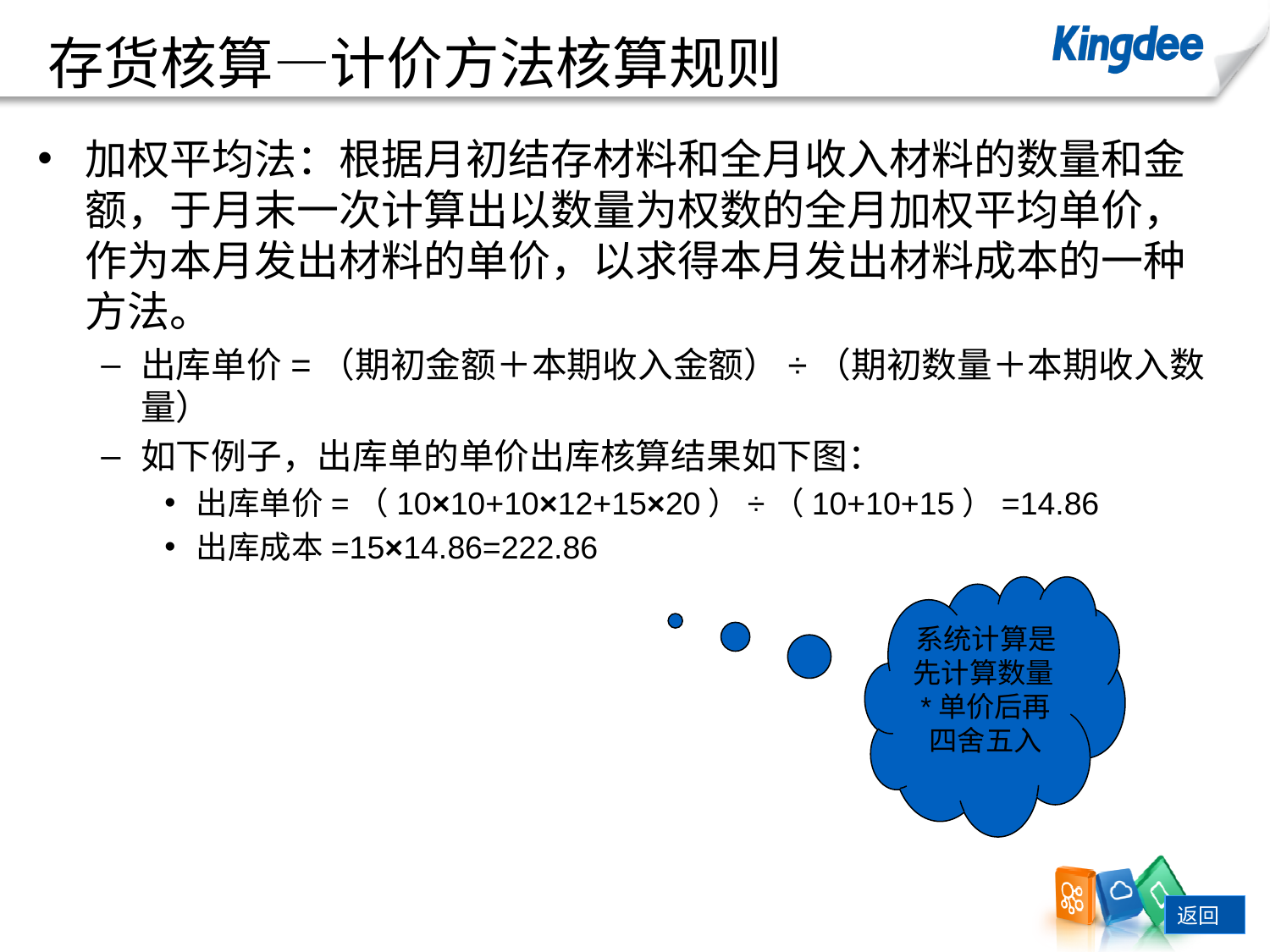

# 存货核算—计价方法核算规则
加权平均法：根据月初结存材料和全月收入材料的数量和金额，于月末一次计算出以数量为权数的全月加权平均单价，作为本月发出材料的单价，以求得本月发出材料成本的一种方法。
出库单价=（期初金额＋本期收入金额）÷（期初数量＋本期收入数量）
如下例子，出库单的单价出库核算结果如下图：
出库单价=（10×10+10×12+15×20）÷（10+10+15）=14.86
出库成本=15×14.86=222.86
系统计算是先计算数量*单价后再四舍五入
返回